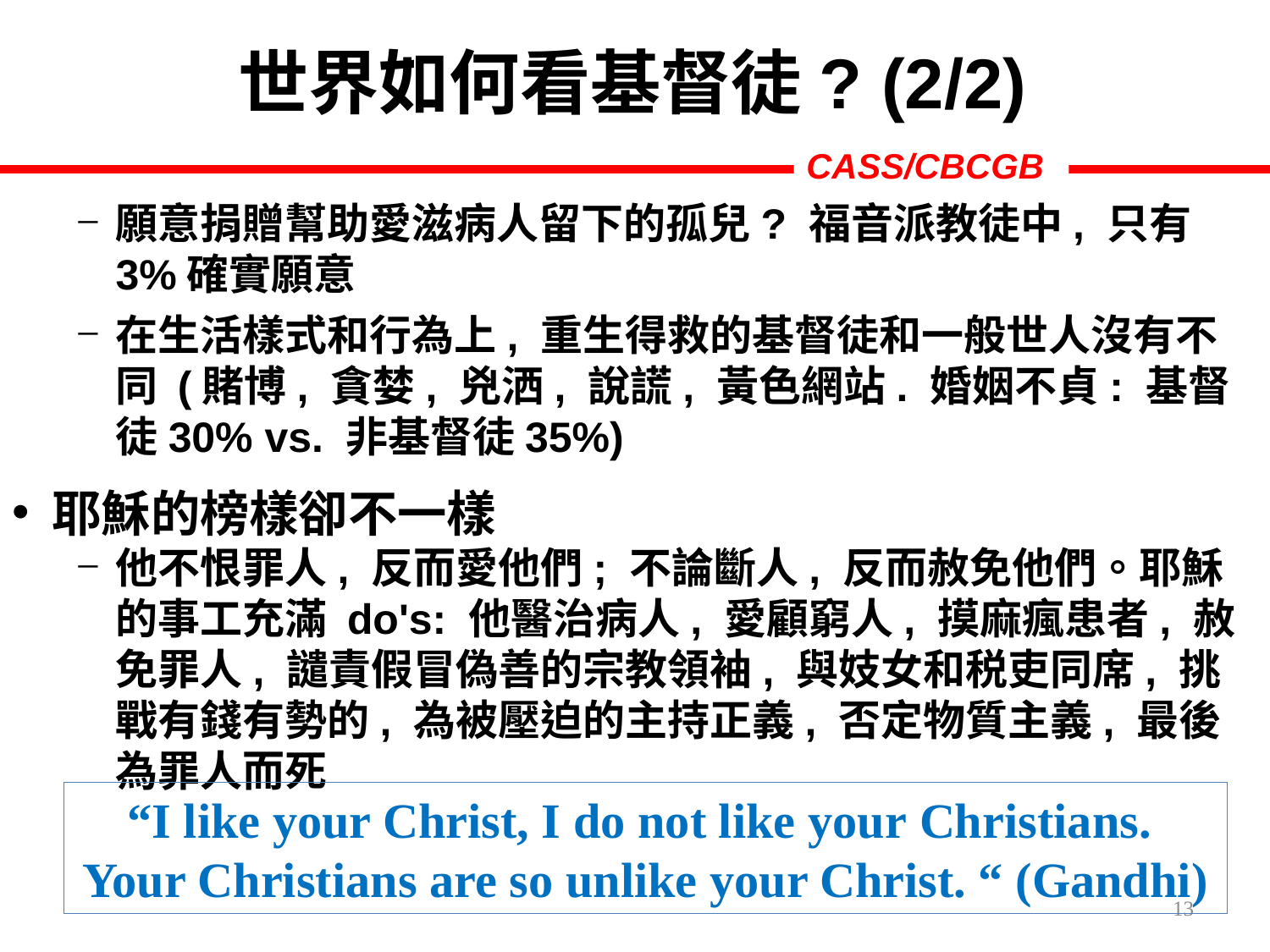

世界如何看基督徒? (2/2)
願意捐贈幫助愛滋病人留下的孤兒? 福音派教徒中, 只有3%確實願意
在生活樣式和行為上, 重生得救的基督徒和一般世人沒有不同 (賭博, 貪婪, 兇洒, 說謊, 黃色網站. 婚姻不貞: 基督徒30% vs. 非基督徒35%)
耶穌的榜樣卻不一樣
他不恨罪人, 反而愛他們; 不論斷人, 反而赦免他們。耶穌的事工充滿 do's: 他醫治病人, 愛顧窮人, 摸麻瘋患者, 赦免罪人, 譴責假冒偽善的宗教領袖, 與妓女和税吏同席, 挑戰有錢有勢的, 為被壓迫的主持正義, 否定物質主義, 最後為罪人而死

“I like your Christ, I do not like your Christians.  Your Christians are so unlike your Christ. “ (Gandhi)
13